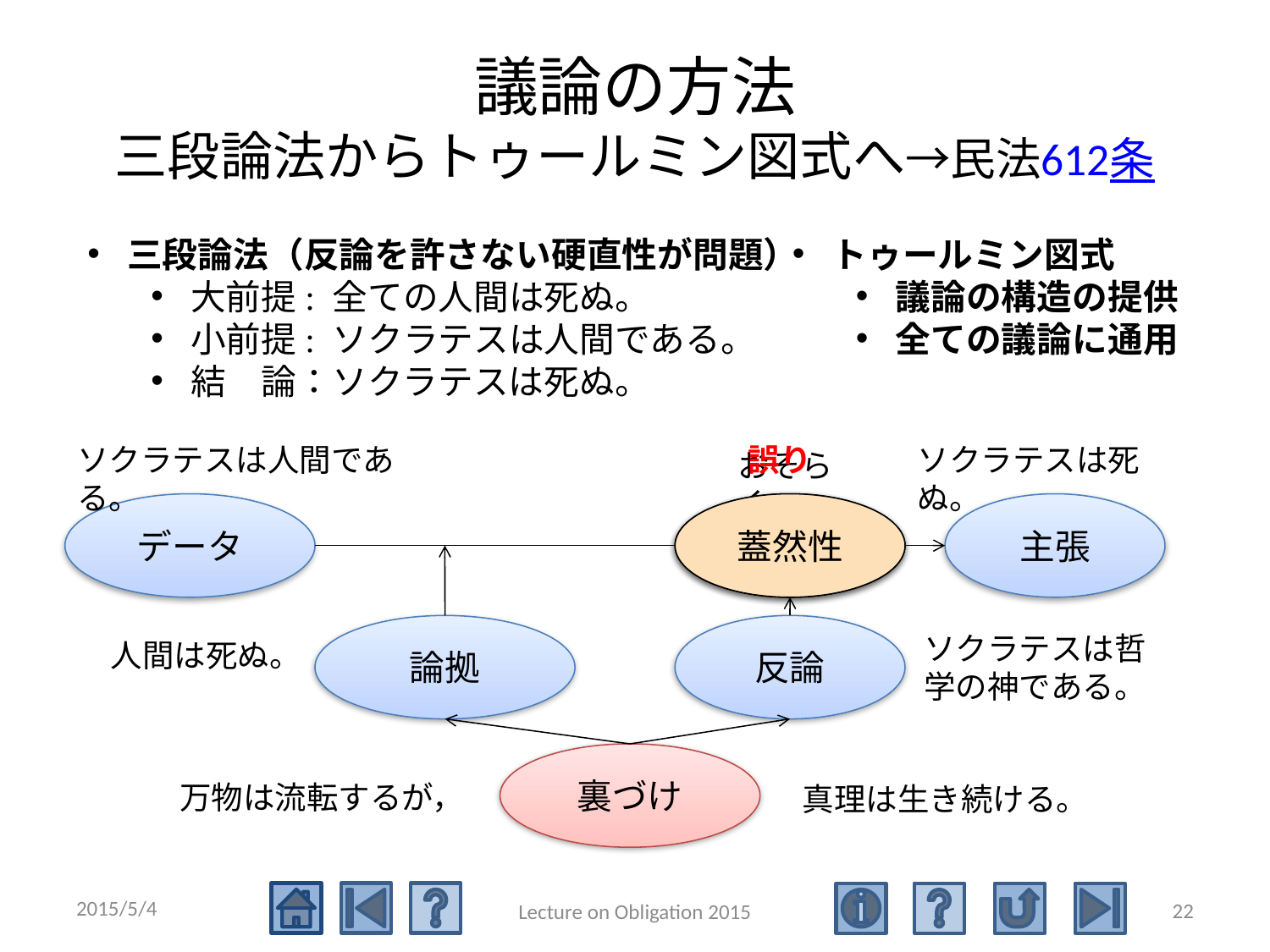

# 議論の方法 三段論法からトゥールミン図式へ→民法612条
三段論法（反論を許さない硬直性が問題）
大前提: 全ての人間は死ぬ。
小前提: ソクラテスは人間である。
結　論：ソクラテスは死ぬ。
トゥールミン図式
議論の構造の提供
全ての議論に通用
ソクラテスは人間である。
誤り
ソクラテスは死ぬ。
おそらく
データ
蓋然性
蓋然性
主張
論拠
反論
ソクラテスは哲学の神である。
人間は死ぬ。
裏づけ
万物は流転するが，
真理は生き続ける。
2015/5/4
22
Lecture on Obligation 2015